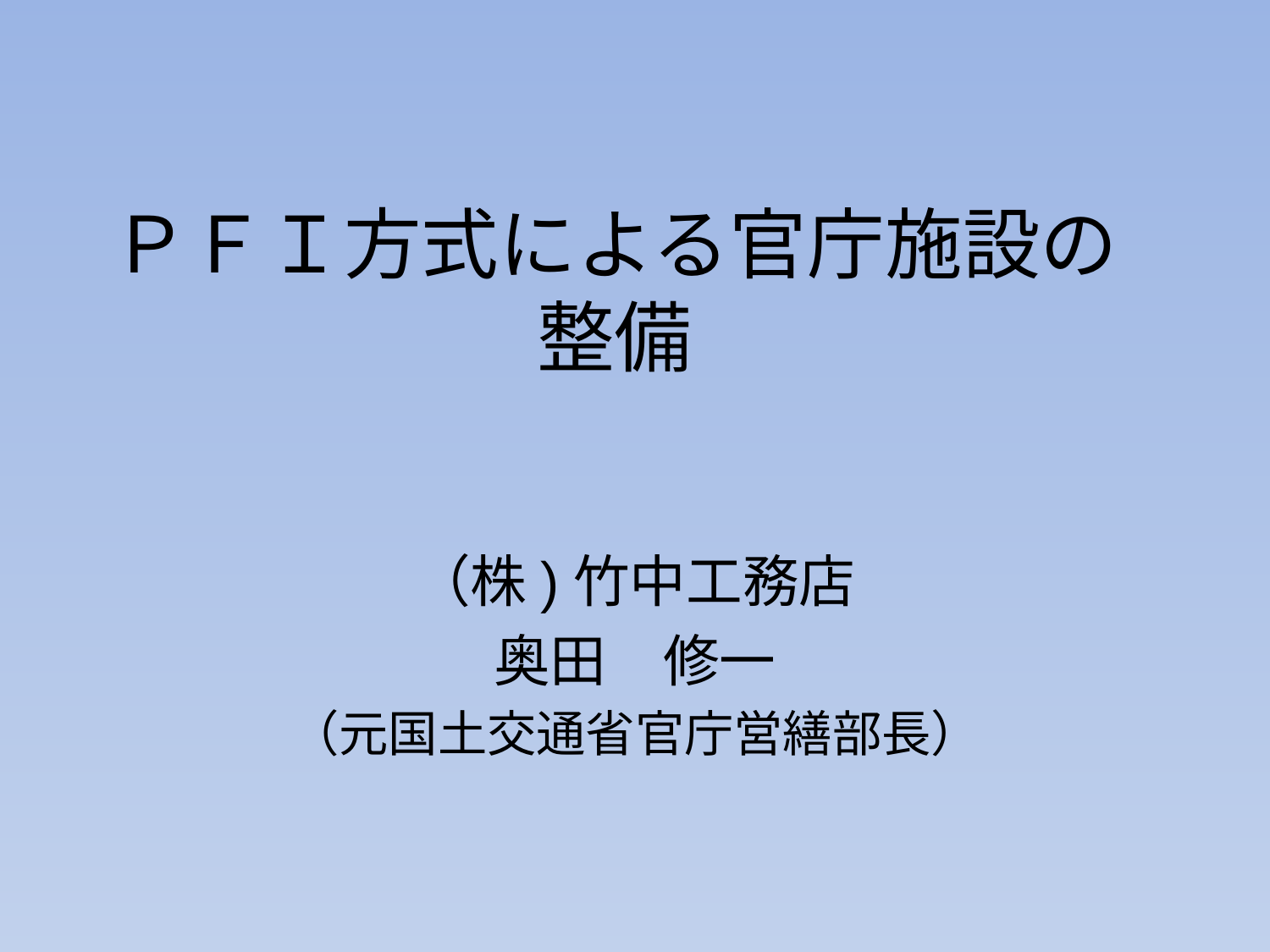

# ＰＦＩ方式による官庁施設の整備
（株)竹中工務店
奥田　修一
（元国土交通省官庁営繕部長）